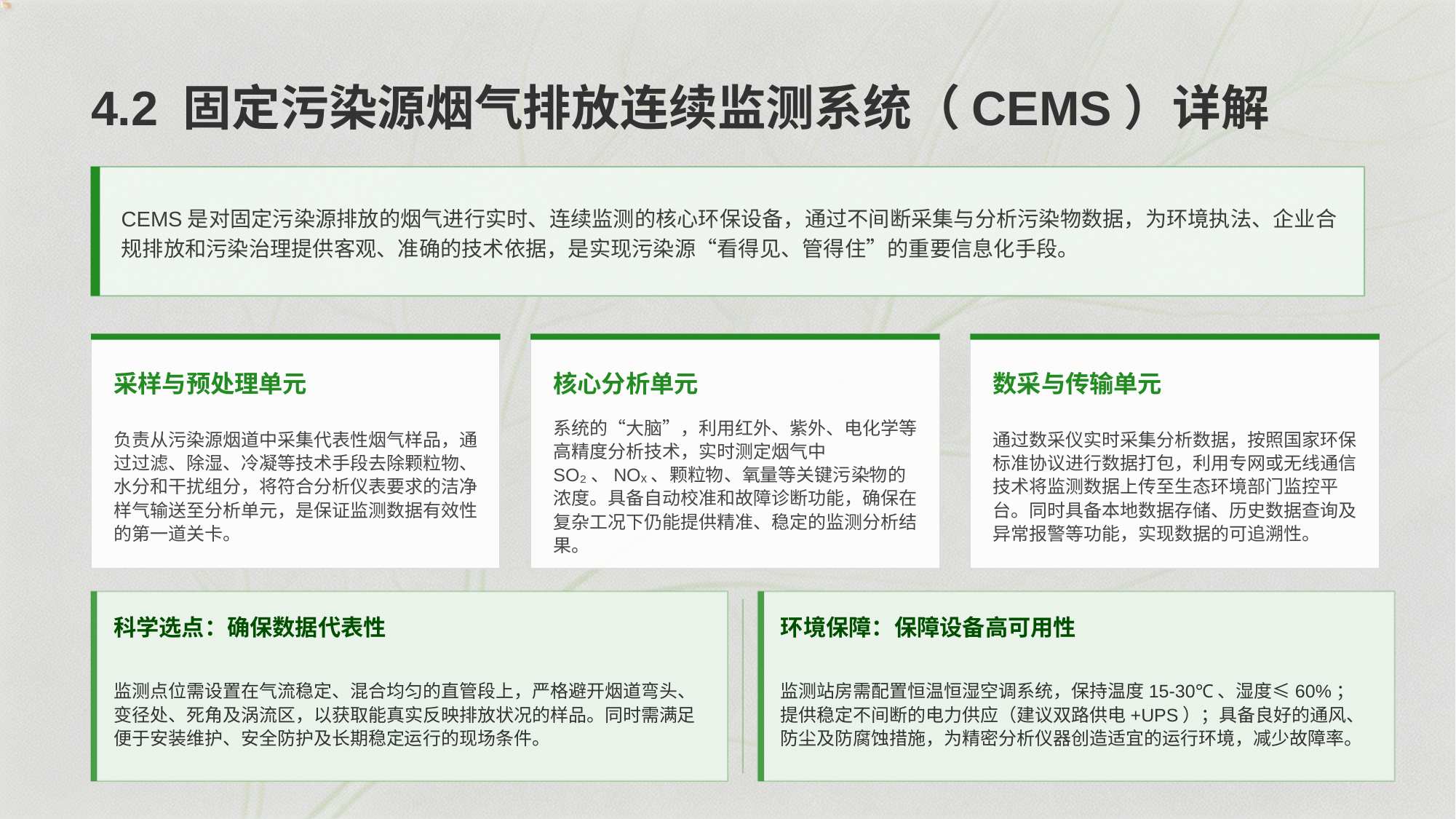

4.2 固定污染源烟气排放连续监测系统（CEMS）详解

CEMS是对固定污染源排放的烟气进行实时、连续监测的核心环保设备，通过不间断采集与分析污染物数据，为环境执法、企业合规排放和污染治理提供客观、准确的技术依据，是实现污染源“看得见、管得住”的重要信息化手段。

采样与预处理单元
核心分析单元
数采与传输单元
负责从污染源烟道中采集代表性烟气样品，通过过滤、除湿、冷凝等技术手段去除颗粒物、水分和干扰组分，将符合分析仪表要求的洁净样气输送至分析单元，是保证监测数据有效性的第一道关卡。
系统的“大脑”，利用红外、紫外、电化学等高精度分析技术，实时测定烟气中SO₂、NOₓ、颗粒物、氧量等关键污染物的浓度。具备自动校准和故障诊断功能，确保在复杂工况下仍能提供精准、稳定的监测分析结果。
通过数采仪实时采集分析数据，按照国家环保标准协议进行数据打包，利用专网或无线通信技术将监测数据上传至生态环境部门监控平台。同时具备本地数据存储、历史数据查询及异常报警等功能，实现数据的可追溯性。

科学选点：确保数据代表性
环境保障：保障设备高可用性
监测点位需设置在气流稳定、混合均匀的直管段上，严格避开烟道弯头、变径处、死角及涡流区，以获取能真实反映排放状况的样品。同时需满足便于安装维护、安全防护及长期稳定运行的现场条件。
监测站房需配置恒温恒湿空调系统，保持温度15-30℃、湿度≤60%；提供稳定不间断的电力供应（建议双路供电+UPS）；具备良好的通风、防尘及防腐蚀措施，为精密分析仪器创造适宜的运行环境，减少故障率。